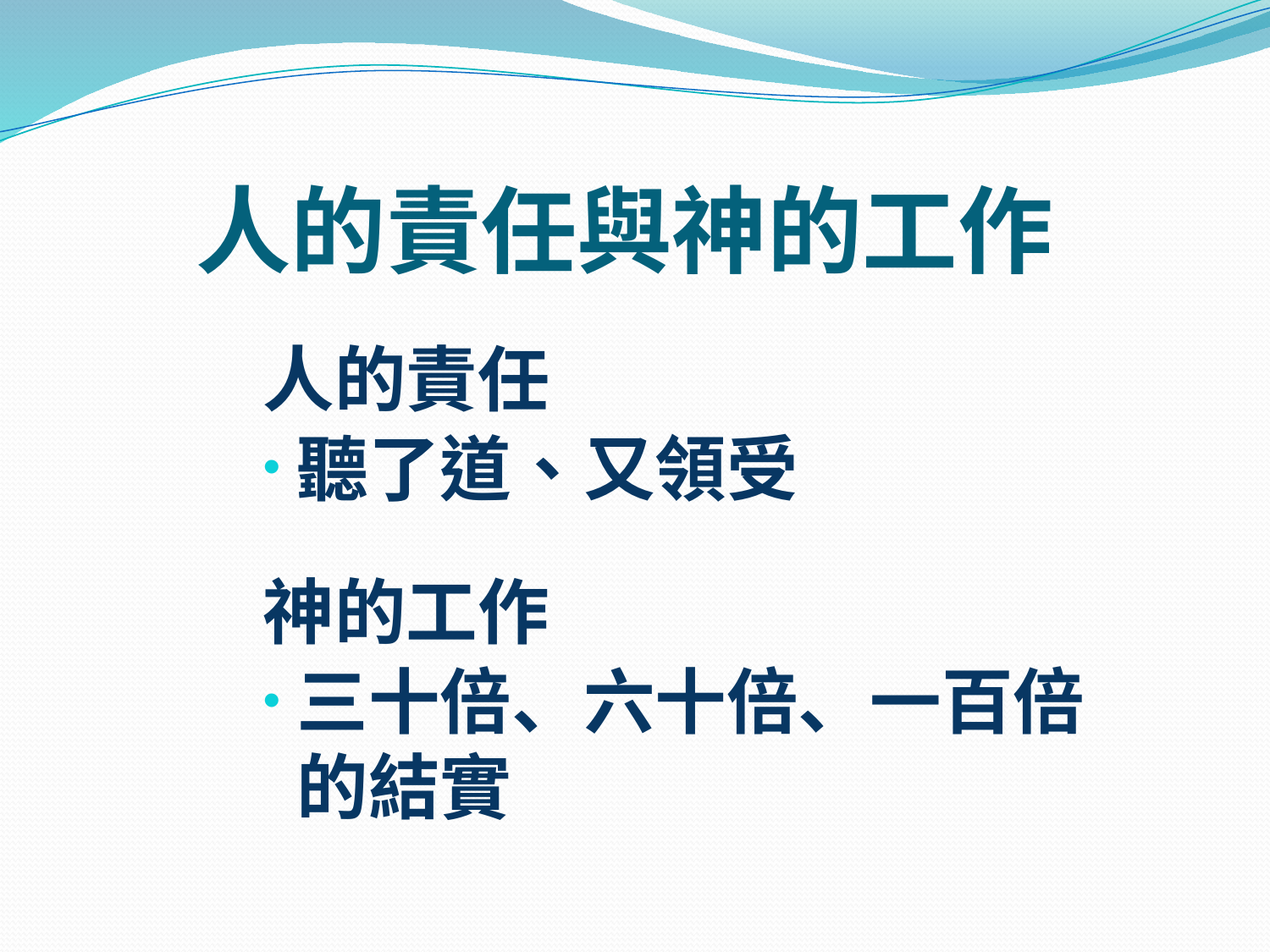

# 人的責任與神的工作
人的責任
聽了道、又領受

神的工作
三十倍、六十倍、一百倍的結實